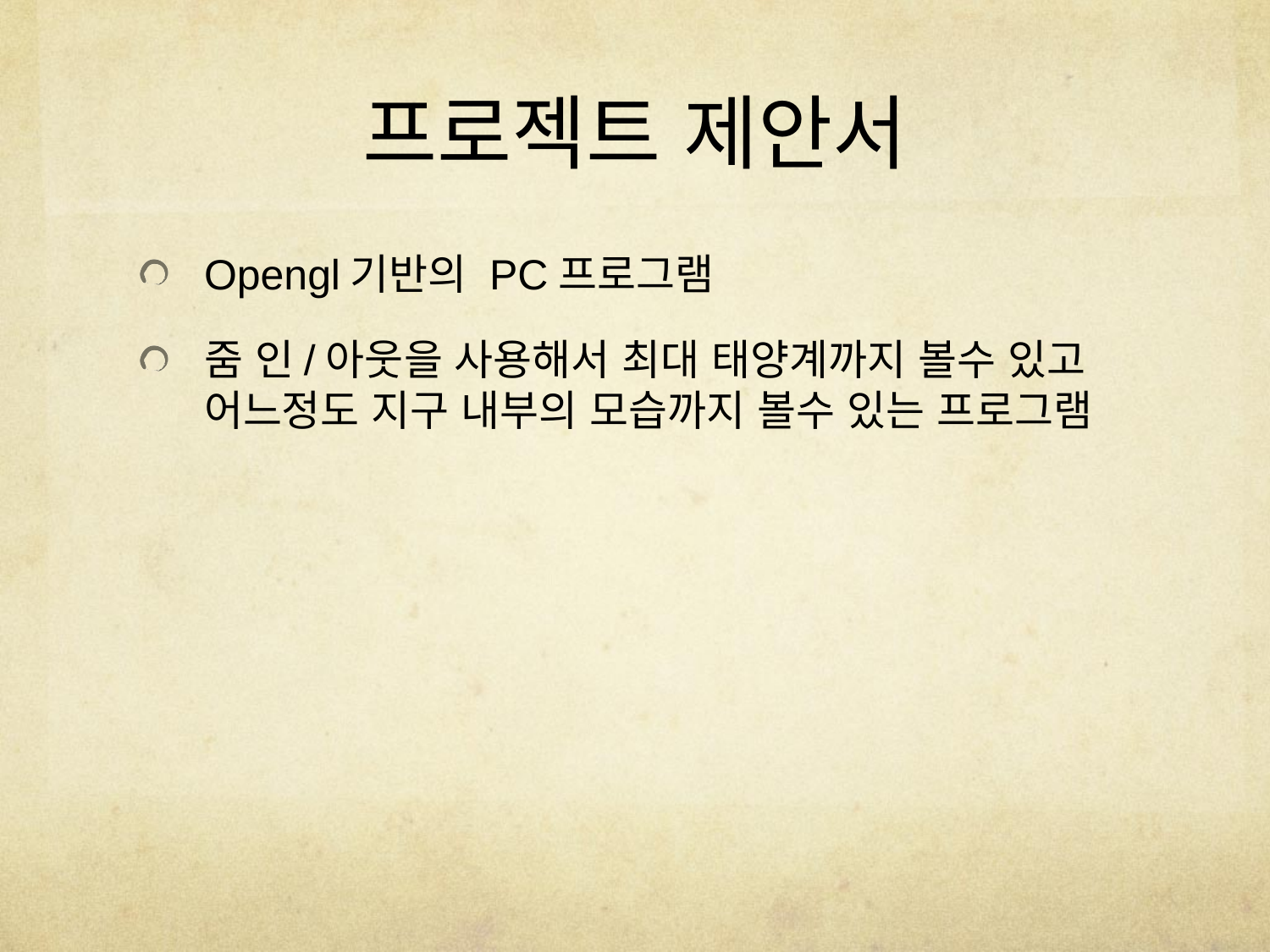

# 프로젝트 제안서
Opengl기반의 PC프로그램
줌 인/아웃을 사용해서 최대 태양계까지 볼수 있고 어느정도 지구 내부의 모습까지 볼수 있는 프로그램